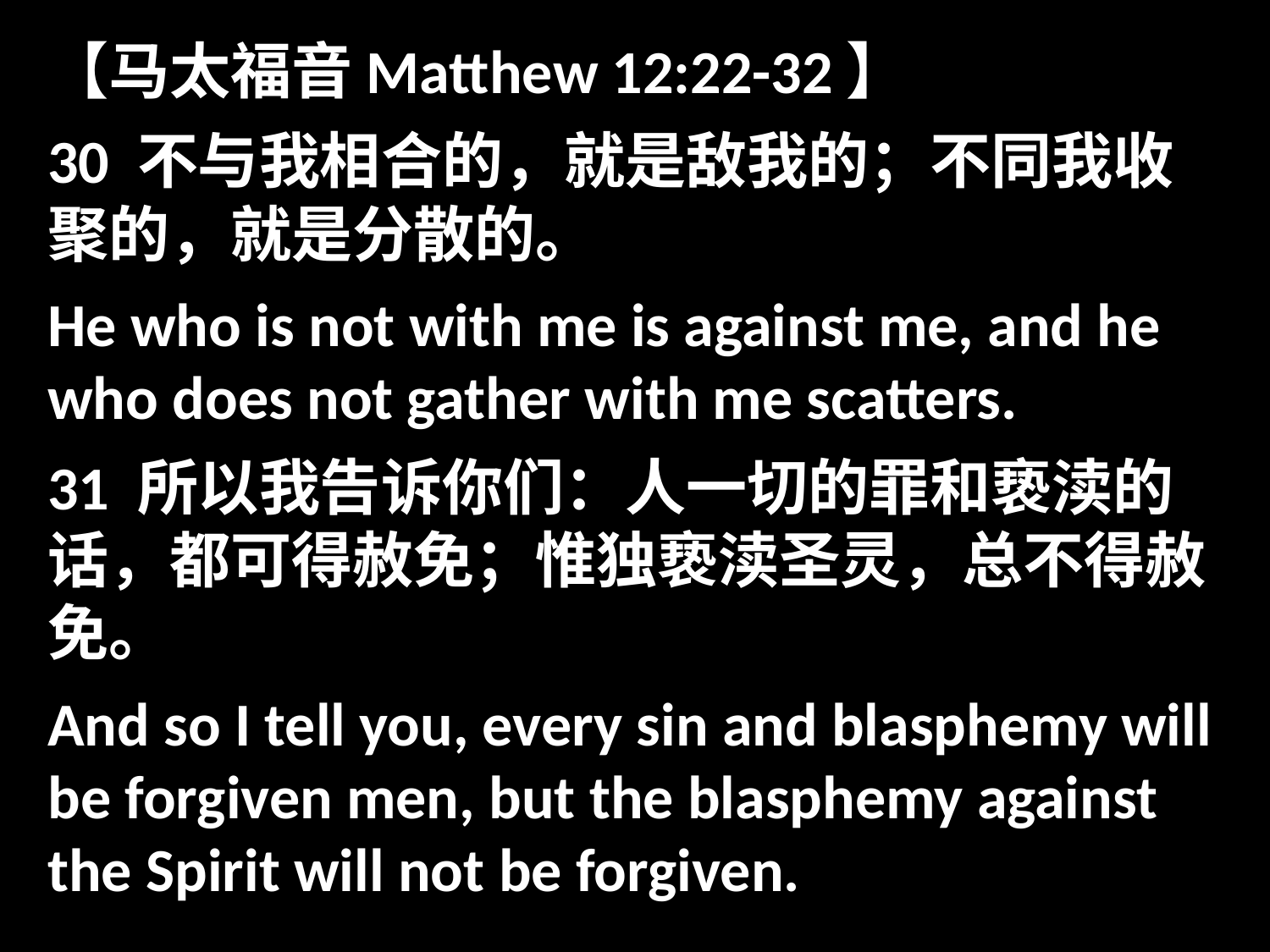

【马太福音Matthew 12:22-32】
30 不与我相合的，就是敌我的；不同我收聚的，就是分散的。
He who is not with me is against me, and he who does not gather with me scatters.
31 所以我告诉你们：人一切的罪和亵渎的话，都可得赦免；惟独亵渎圣灵，总不得赦免。
And so I tell you, every sin and blasphemy will be forgiven men, but the blasphemy against the Spirit will not be forgiven.